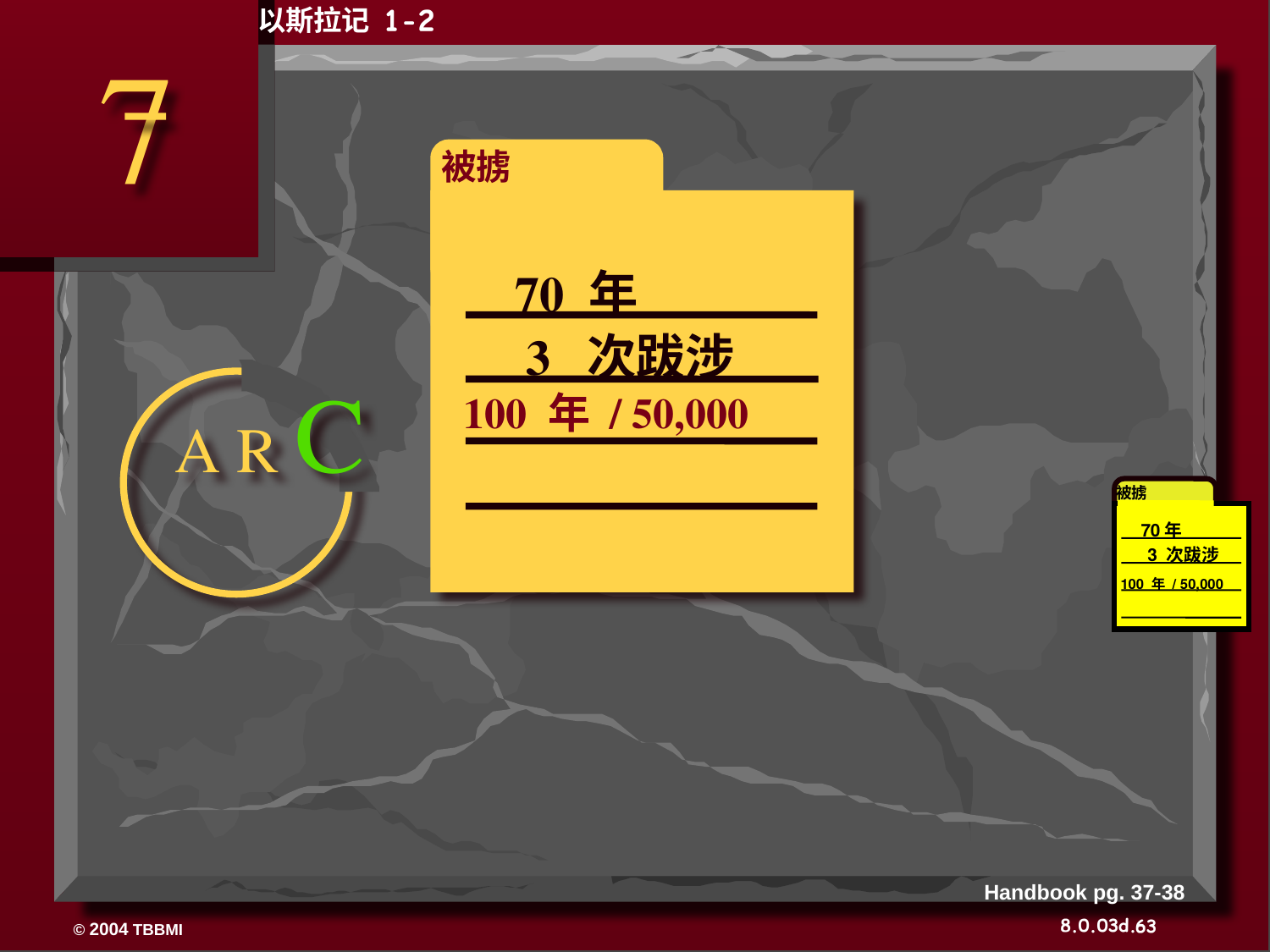

以斯拉记 1-2

7

被掳

70 年

3  次跋涉

A R C

100 年 / 50,000

100 YEARS / 50,000

被掳

70年
3 次跋涉

100 年 / 50,000

Handbook pg. 37-38
63